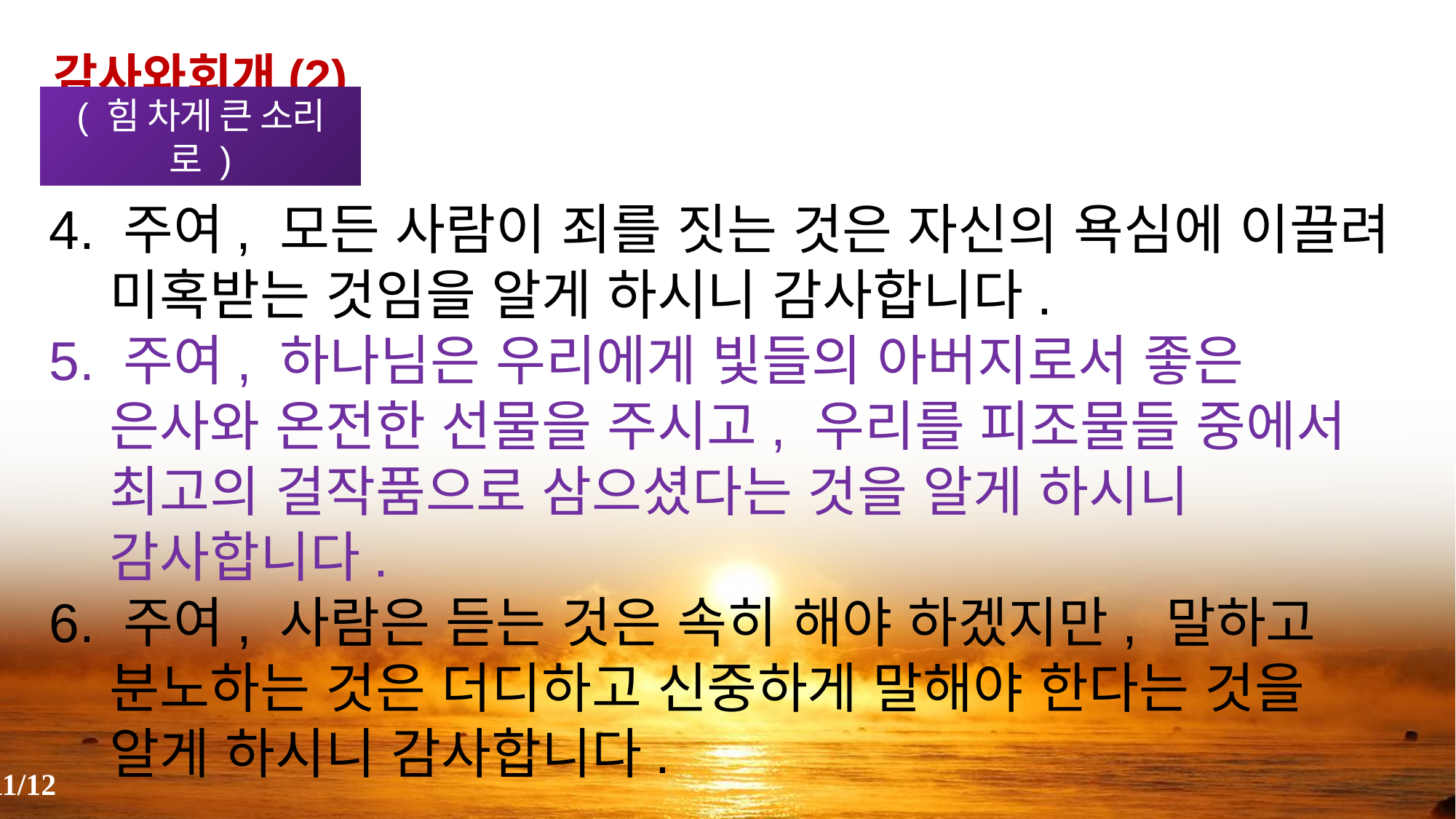

감사와회개(2)

( 힘 차게 큰 소리로 )
4. 주여, 모든 사람이 죄를 짓는 것은 자신의 욕심에 이끌려 미혹받는 것임을 알게 하시니 감사합니다.
5. 주여, 하나님은 우리에게 빛들의 아버지로서 좋은 은사와 온전한 선물을 주시고, 우리를 피조물들 중에서 최고의 걸작품으로 삼으셨다는 것을 알게 하시니 감사합니다.
6. 주여, 사람은 듣는 것은 속히 해야 하겠지만, 말하고 분노하는 것은 더디하고 신중하게 말해야 한다는 것을 알게 하시니 감사합니다.